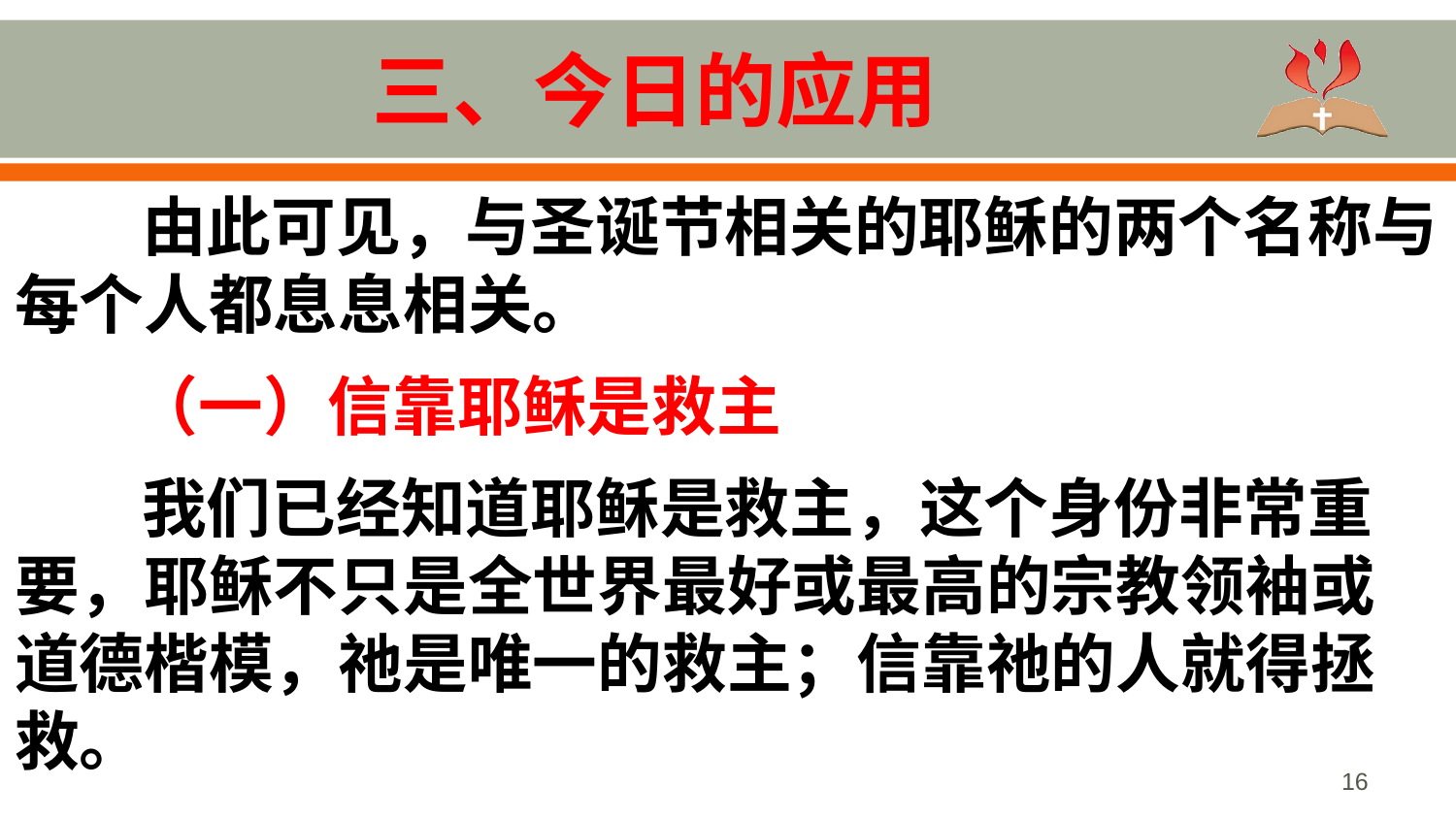

# 三、今日的应用
由此可见，与圣诞节相关的耶稣的两个名称与每个人都息息相关。
       （一）信靠耶稣是救主
我们已经知道耶稣是救主，这个身份非常重要，耶稣不只是全世界最好或最高的宗教领袖或道德楷模，祂是唯一的救主；信靠祂的人就得拯救。

16